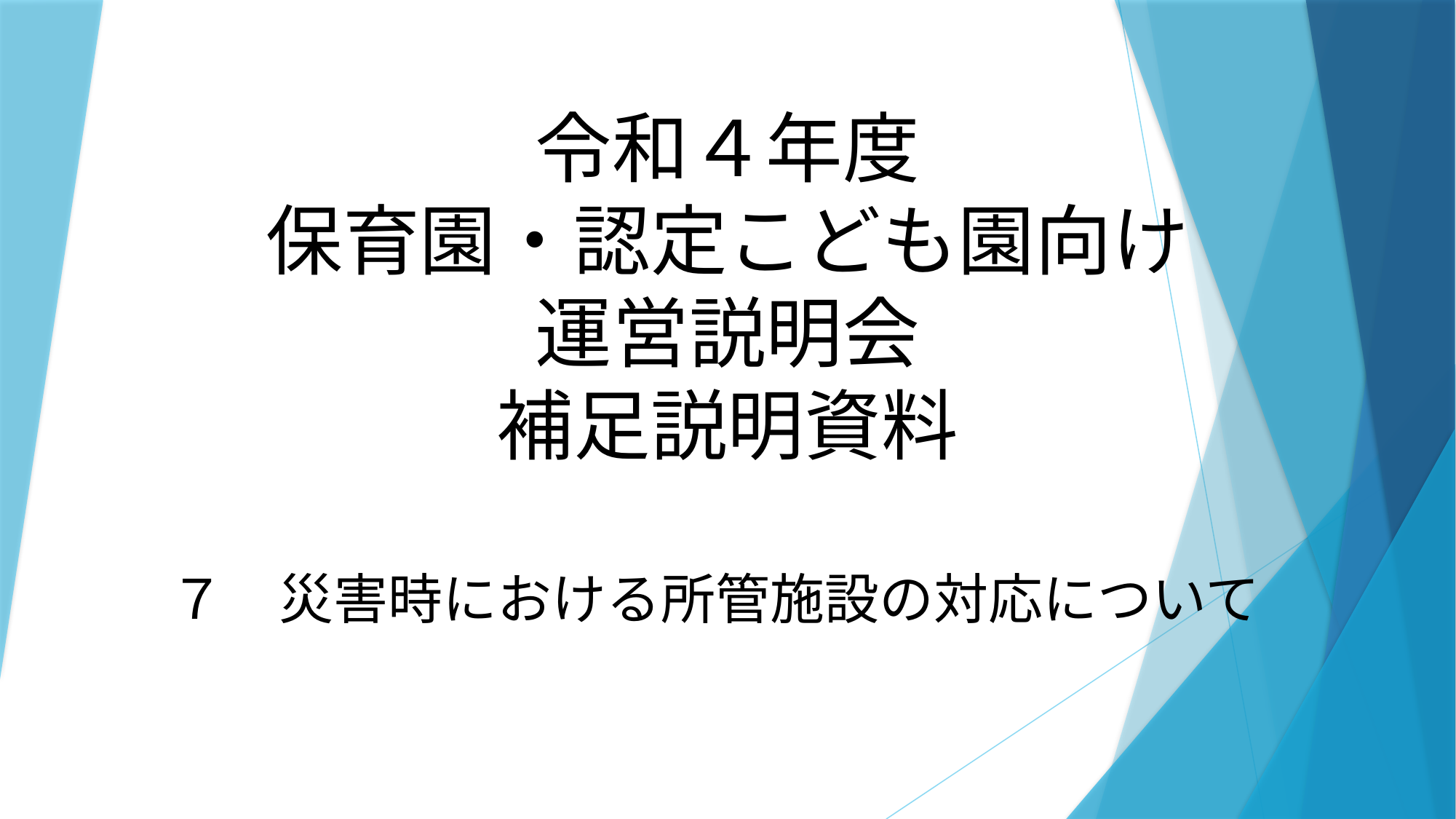

# 令和４年度 保育園・認定こども園向け 運営説明会 補足説明資料
７　災害時における所管施設の対応について